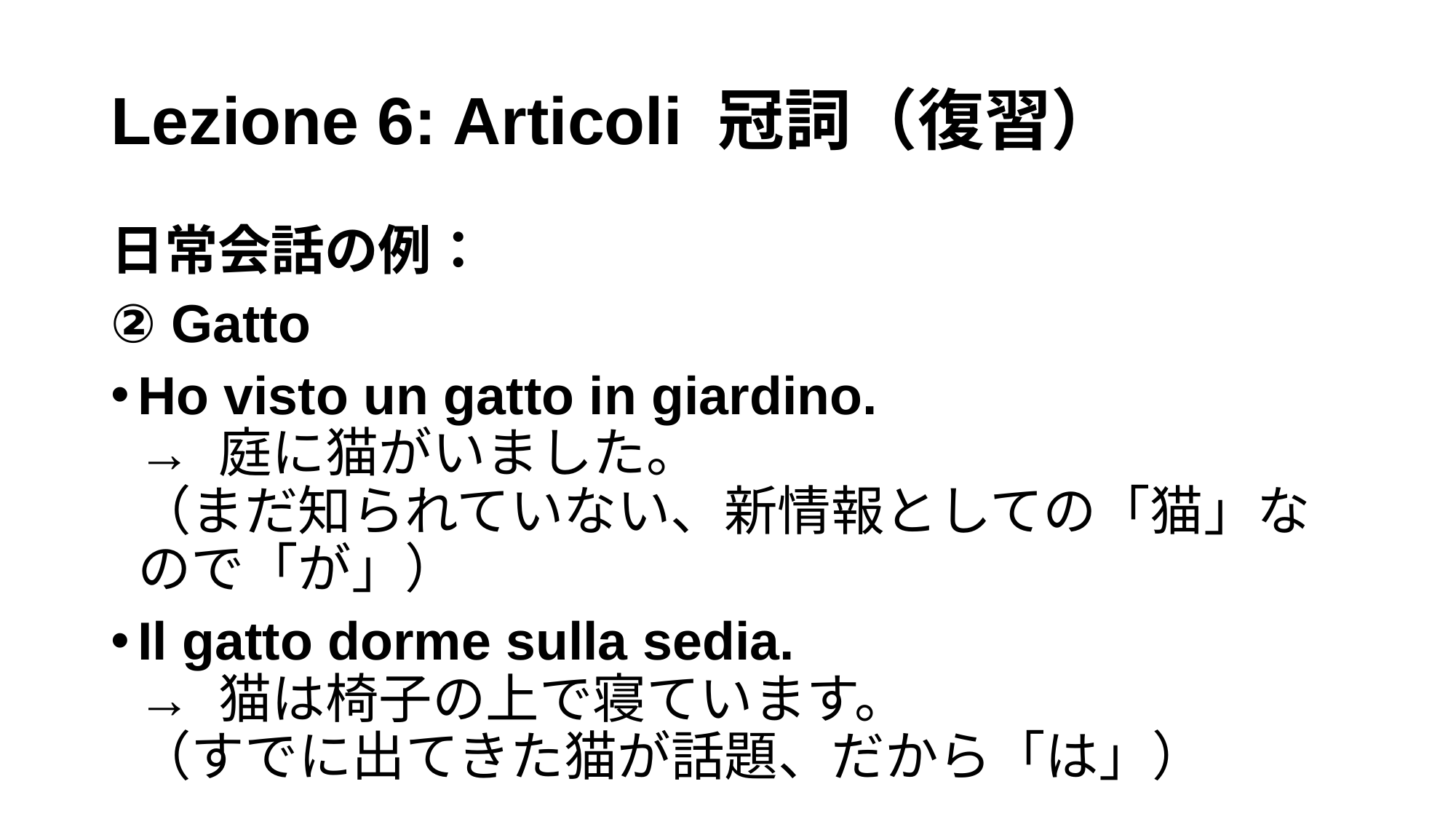

# Lezione 6: Articoli 冠詞（復習）
日常会話の例：
② Gatto
Ho visto un gatto in giardino.
→ 庭に猫がいました。
（まだ知られていない、新情報としての「猫」なので「が」）
Il gatto dorme sulla sedia.
→ 猫は椅子の上で寝ています。
（すでに出てきた猫が話題、だから「は」）